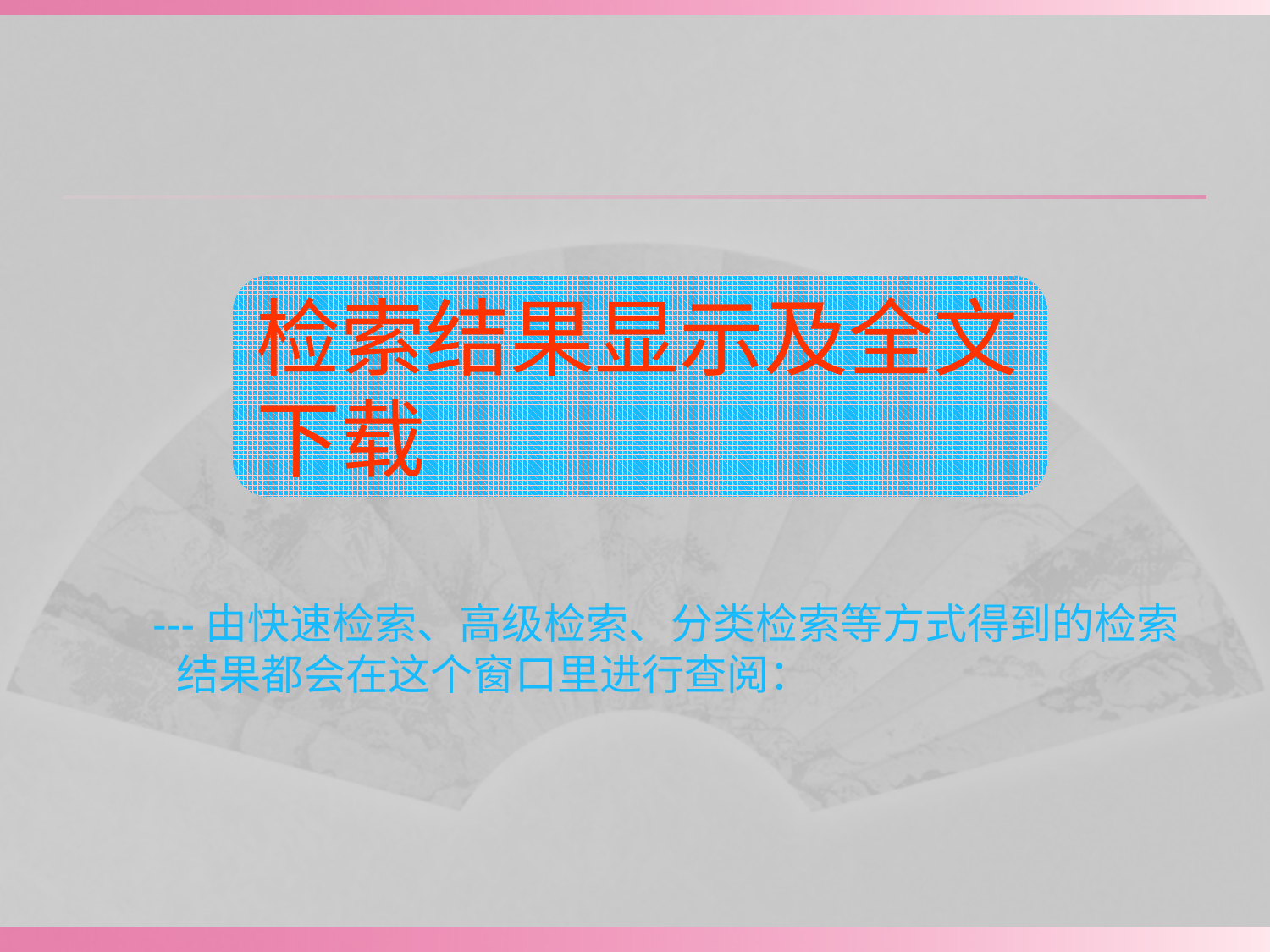

检索结果显示及全文下载

  ---由快速检索、高级检索、分类检索等方式得到的检索结果都会在这个窗口里进行查阅：